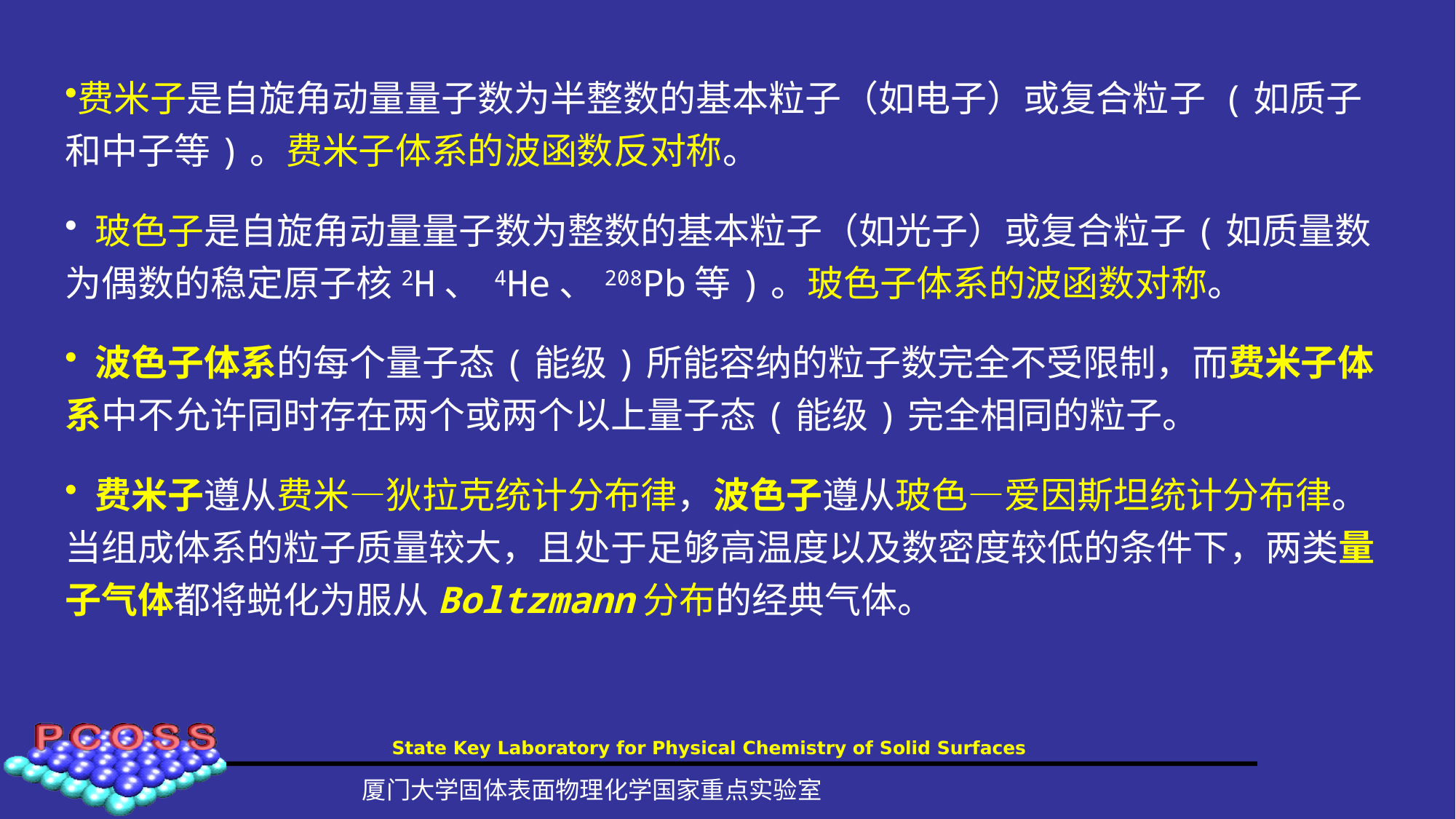

费米子是自旋角动量量子数为半整数的基本粒子（如电子）或复合粒子 (如质子和中子等)。费米子体系的波函数反对称。
 玻色子是自旋角动量量子数为整数的基本粒子（如光子）或复合粒子(如质量数为偶数的稳定原子核2H、 4He、208Pb等)。玻色子体系的波函数对称。
 波色子体系的每个量子态(能级)所能容纳的粒子数完全不受限制，而费米子体系中不允许同时存在两个或两个以上量子态(能级)完全相同的粒子。
 费米子遵从费米—狄拉克统计分布律，波色子遵从玻色—爱因斯坦统计分布律。当组成体系的粒子质量较大，且处于足够高温度以及数密度较低的条件下，两类量子气体都将蜕化为服从Boltzmann分布的经典气体。